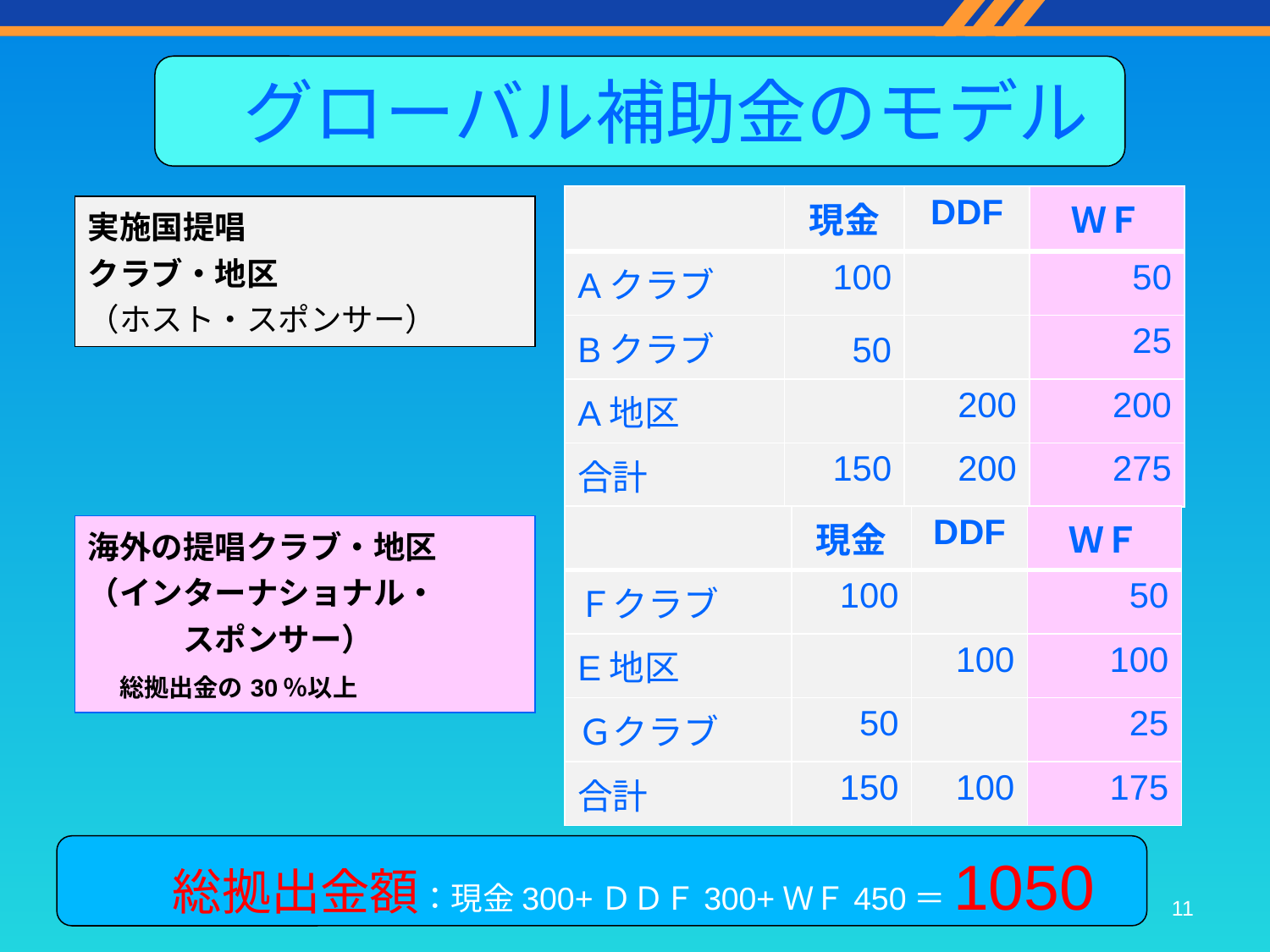

グローバル補助金のモデル
|  | 現金 | DDF | ＷＦ |
| --- | --- | --- | --- |
| Aクラブ | 100 |  | 50 |
| Bクラブ | 50 |  | 25 |
| A地区 |  | 200 | 200 |
| 合計 | 150 | 200 | 275 |
| 実施国提唱 クラブ・地区 （ホスト・スポンサー） |
| --- |
|  | 現金 | DDF | ＷＦ |
| --- | --- | --- | --- |
| Ｆクラブ | 100 |  | 50 |
| E地区 |  | 100 | 100 |
| Ｇクラブ | 50 |  | 25 |
| 合計 | 150 | 100 | 175 |
| 海外の提唱クラブ・地区 （インターナショナル・ 　　　スポンサー） 　総拠出金の30％以上 |
| --- |
　　総拠出金額：現金300+ＤＤＦ300+ＷＦ450＝1050
11